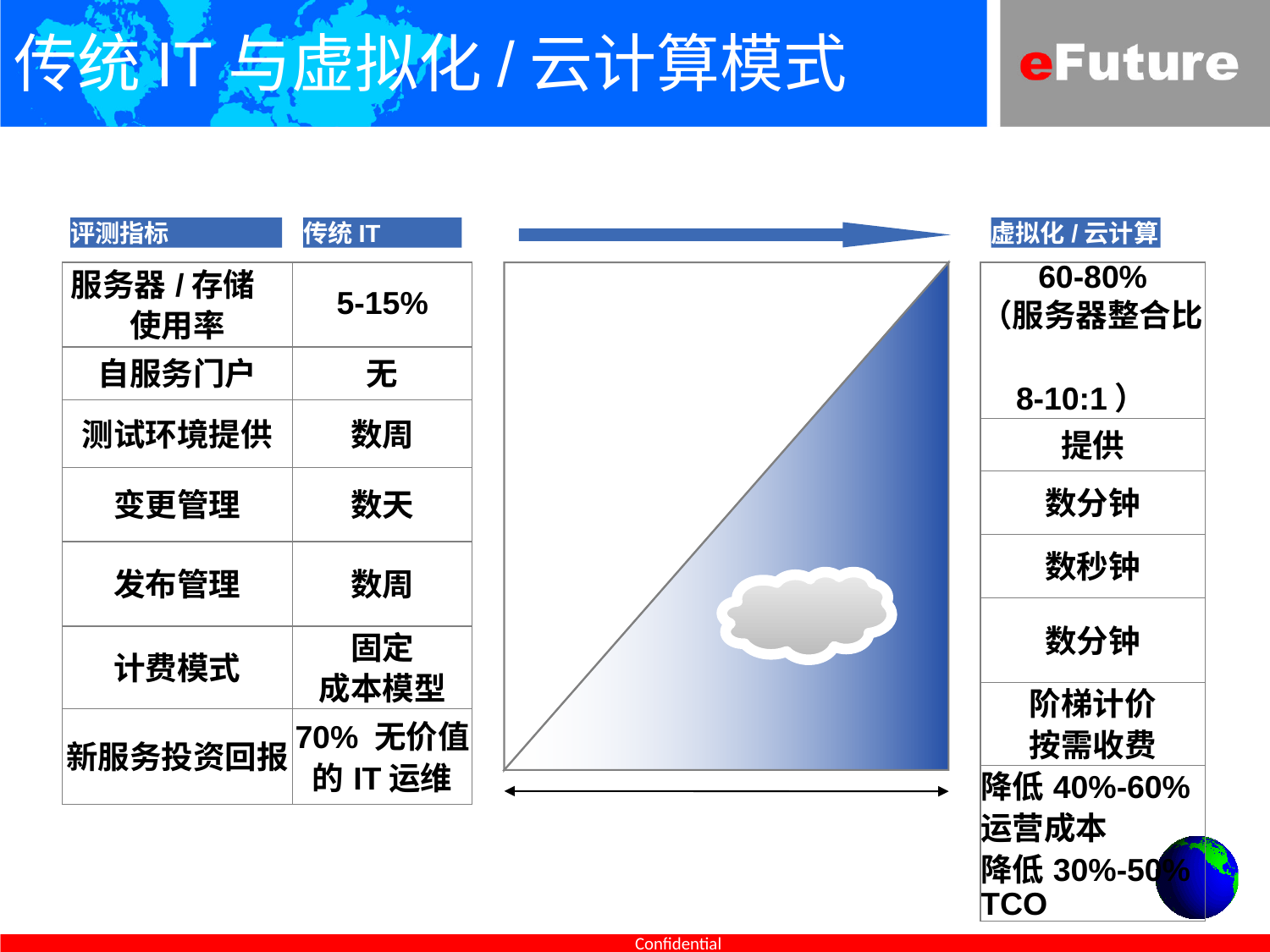

传统IT与虚拟化/云计算模式
评测指标
传统IT
虚拟化/云计算

| 服务器/存储 使用率 | 5-15% |
| --- | --- |
| 自服务门户 | 无 |
| 测试环境提供 | 数周 |
| 变更管理 | 数天 |
| 发布管理 | 数周 |
| 计费模式 | 固定 成本模型 |
| 新服务投资回报 | 70% 无价值的IT运维 |

| 60-80% （服务器整合比 8-10:1） |
| --- |
| 提供 |
| 数分钟 |
| 数秒钟 |
| 数分钟 |
| 阶梯计价 按需收费 |
| 降低40%-60%运营成本 降低30%-50% TCO |